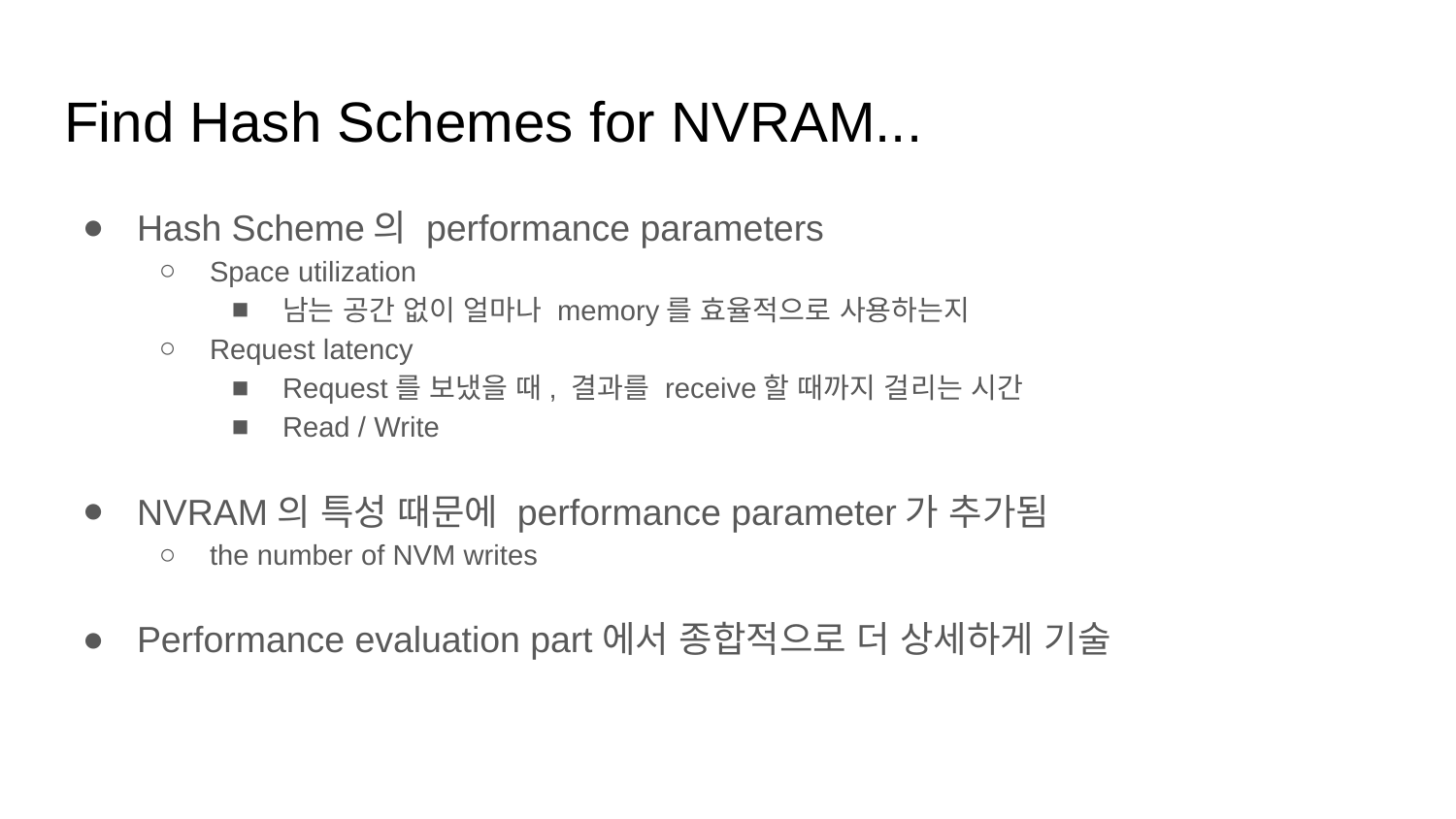

# Find Hash Schemes for NVRAM...
Hash Scheme의 performance parameters
Space utilization
남는 공간 없이 얼마나 memory를 효율적으로 사용하는지
Request latency
Request를 보냈을 때, 결과를 receive할 때까지 걸리는 시간
Read / Write
NVRAM의 특성 때문에 performance parameter가 추가됨
the number of NVM writes
Performance evaluation part에서 종합적으로 더 상세하게 기술